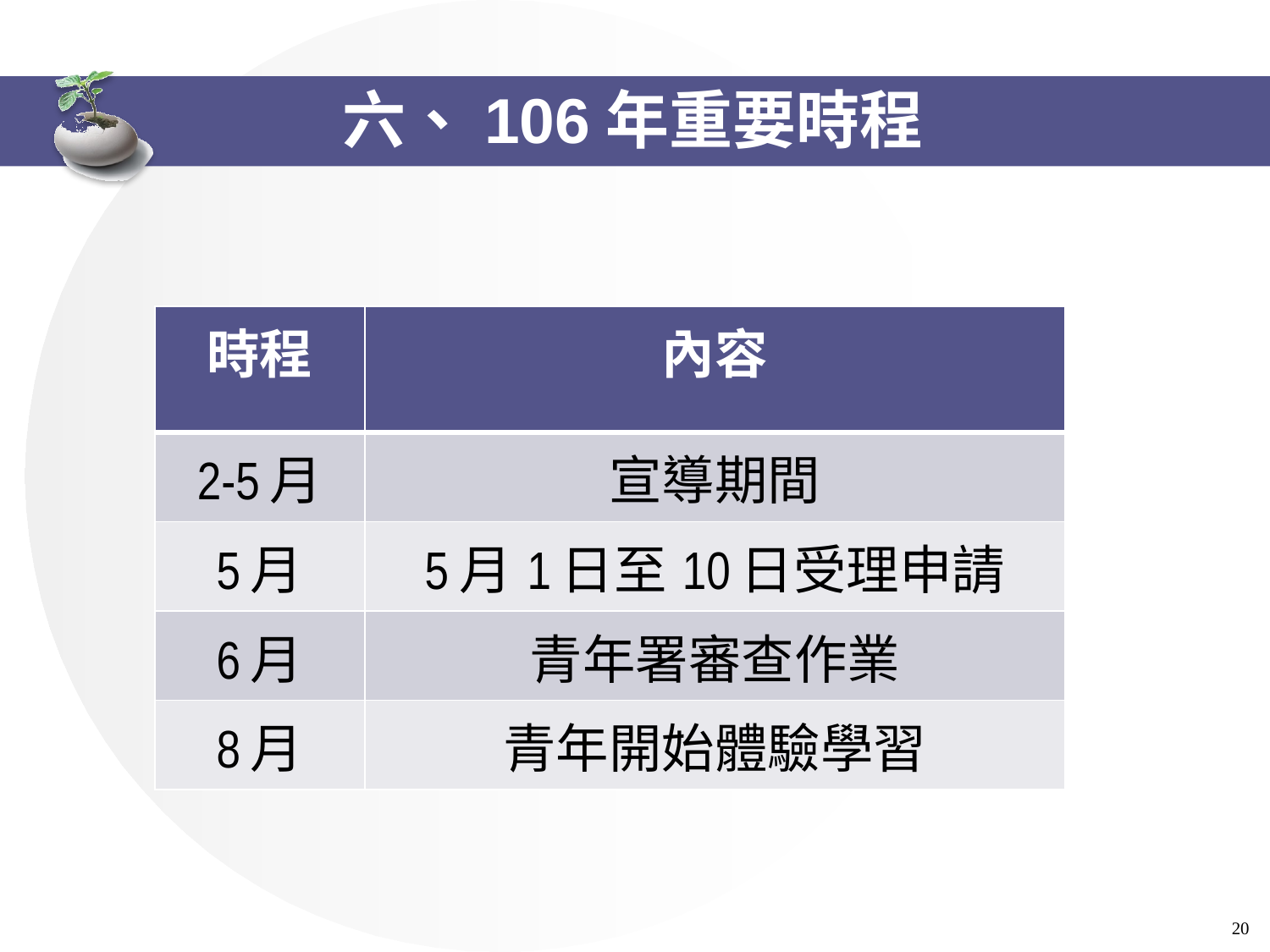

# 六、106年重要時程

| 時程 | 內容 |
| --- | --- |
| 2-5月 | 宣導期間 |
| 5月 | 5月1日至10日受理申請 |
| 6月 | 青年署審查作業 |
| 8月 | 青年開始體驗學習 |
              20